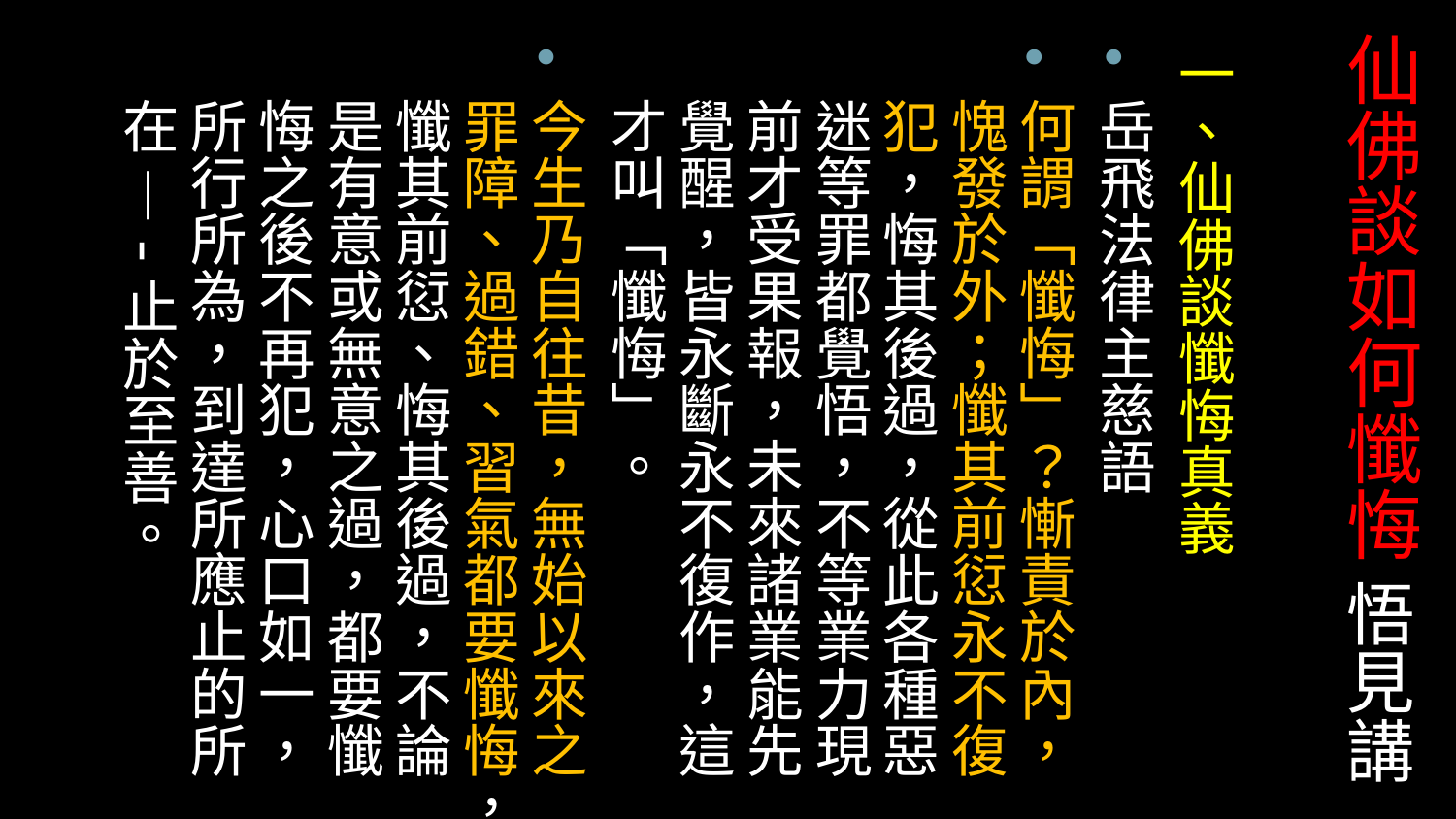

# 仙佛談如何懺悔 悟見講
一、仙佛談懺悔真義
岳飛法律主慈語
何謂「懺悔」？慚責於內，愧發於外；懺其前愆永不復犯，悔其後過，從此各種惡迷等罪都覺悟，不等業力現前才受果報，未來諸業能先覺醒，皆永斷永不復作，這才叫「懺悔」。
今生乃自往昔，無始以來之罪障、過錯、習氣都要懺悔，懺其前愆、悔其後過，不論是有意或無意之過，都要懺悔之後不再犯，心口如一，所行所為，到達所應止的所在 —-止於至善。